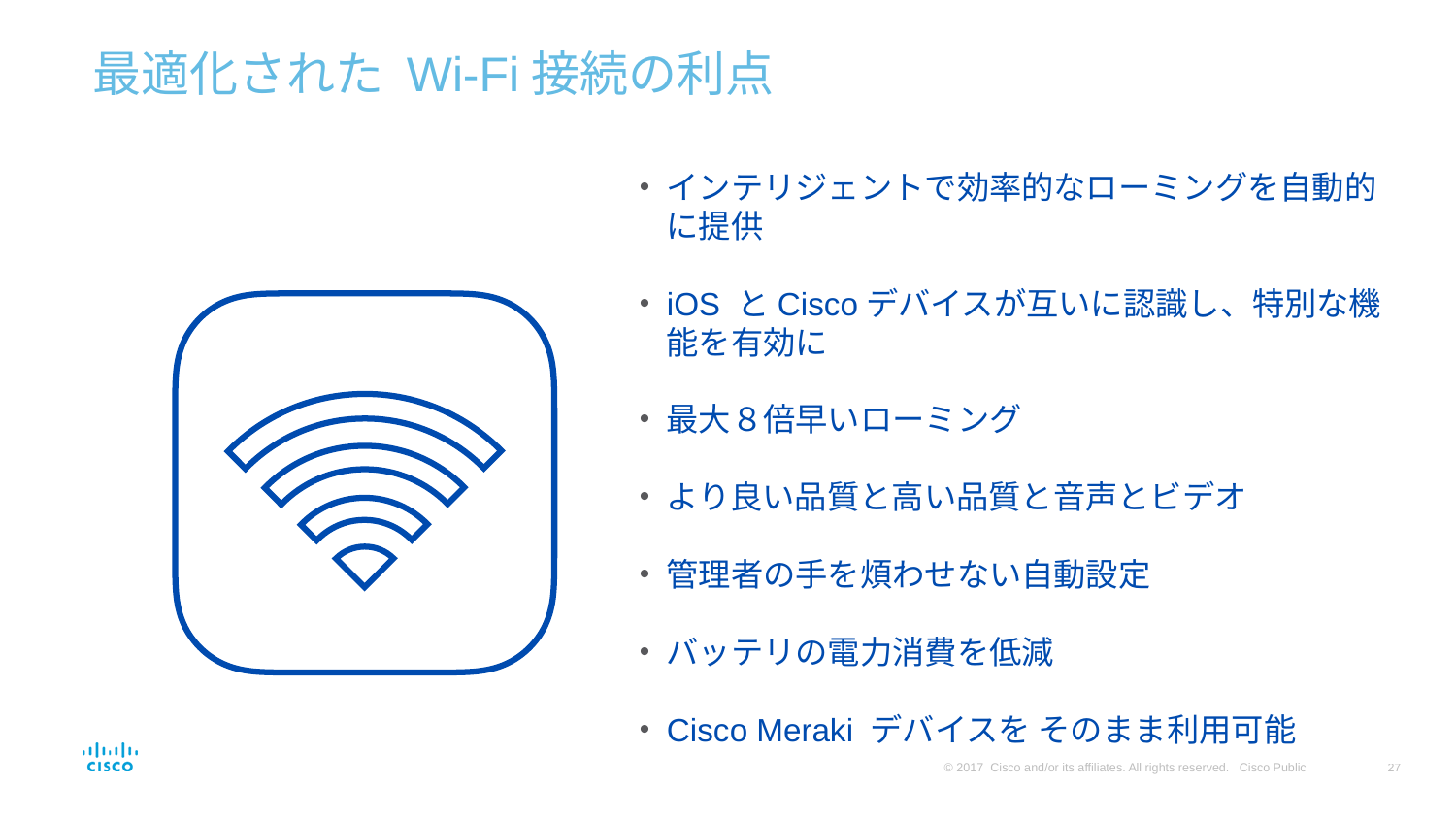

# 最適化された Wi-Fi接続の利点
インテリジェントで効率的なローミングを自動的に提供

iOS とCiscoデバイスが互いに認識し、特別な機能を有効に

最大８倍早いローミング

より良い品質と高い品質と音声とビデオ

管理者の手を煩わせない自動設定

バッテリの電力消費を低減

Cisco Meraki デバイスを そのまま利用可能